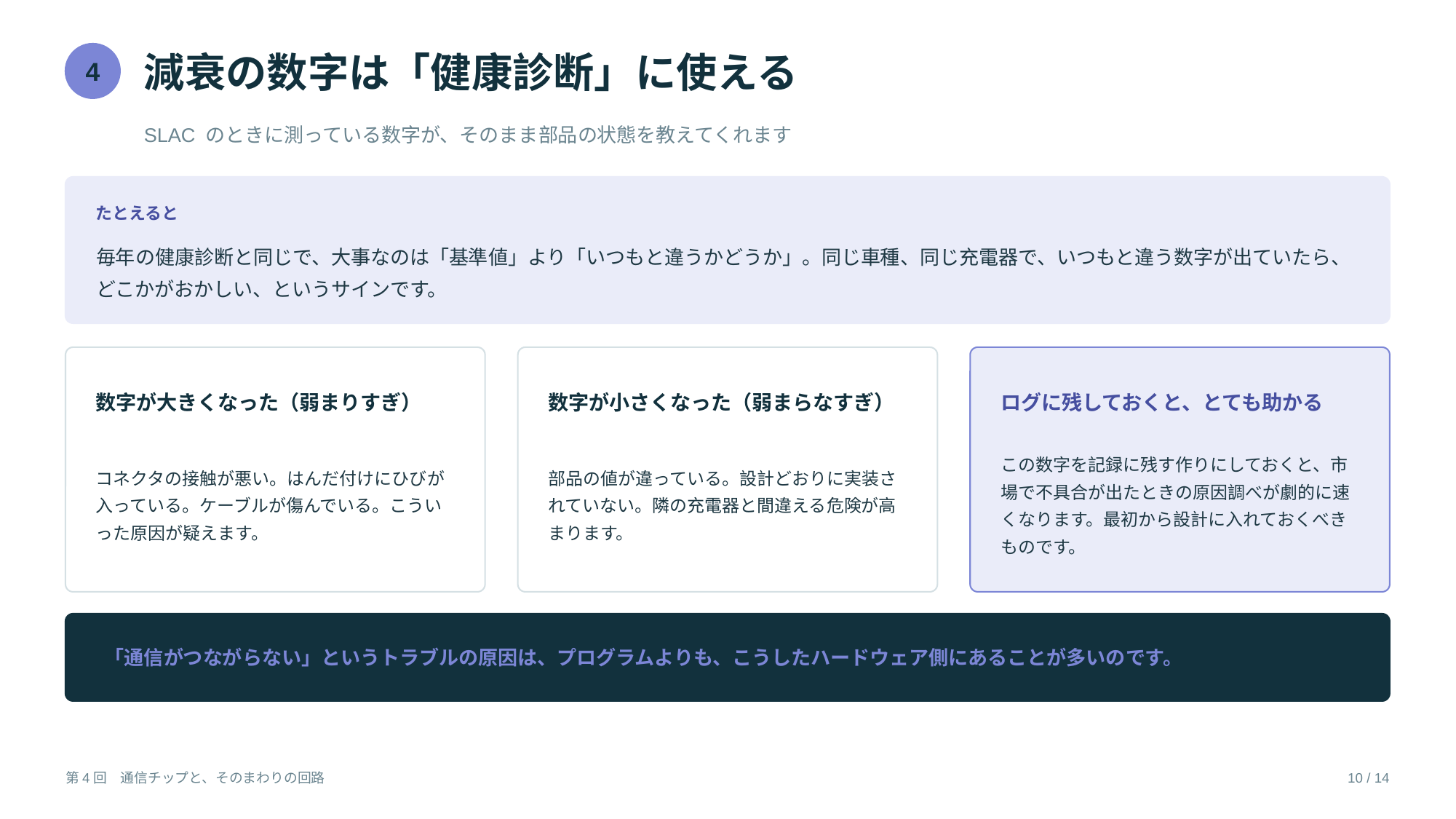

減衰の数字は「健康診断」に使える

4
SLAC のときに測っている数字が、そのまま部品の状態を教えてくれます

たとえると
毎年の健康診断と同じで、大事なのは「基準値」より「いつもと違うかどうか」。同じ車種、同じ充電器で、いつもと違う数字が出ていたら、どこかがおかしい、というサインです。

数字が大きくなった（弱まりすぎ）
数字が小さくなった（弱まらなすぎ）
ログに残しておくと、とても助かる
コネクタの接触が悪い。はんだ付けにひびが入っている。ケーブルが傷んでいる。こういった原因が疑えます。
部品の値が違っている。設計どおりに実装されていない。隣の充電器と間違える危険が高まります。
この数字を記録に残す作りにしておくと、市場で不具合が出たときの原因調べが劇的に速くなります。最初から設計に入れておくべきものです。

「通信がつながらない」というトラブルの原因は、プログラムよりも、こうしたハードウェア側にあることが多いのです。
第4回　通信チップと、そのまわりの回路
10 / 14